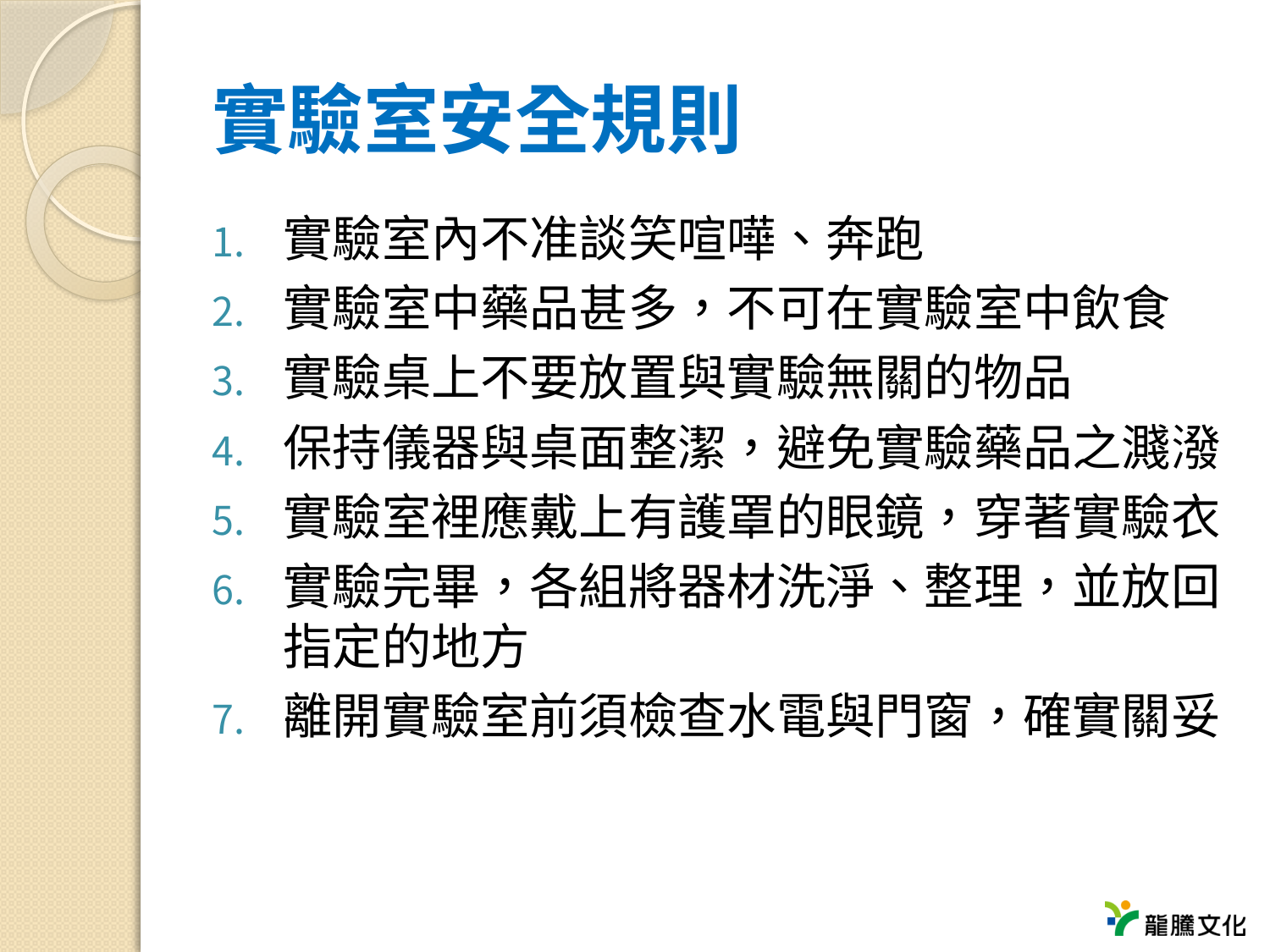

# 實驗室安全規則
實驗室內不准談笑喧嘩、奔跑
實驗室中藥品甚多，不可在實驗室中飲食
實驗桌上不要放置與實驗無關的物品
保持儀器與桌面整潔，避免實驗藥品之濺潑
實驗室裡應戴上有護罩的眼鏡，穿著實驗衣
實驗完畢，各組將器材洗淨、整理，並放回指定的地方
離開實驗室前須檢查水電與門窗，確實關妥